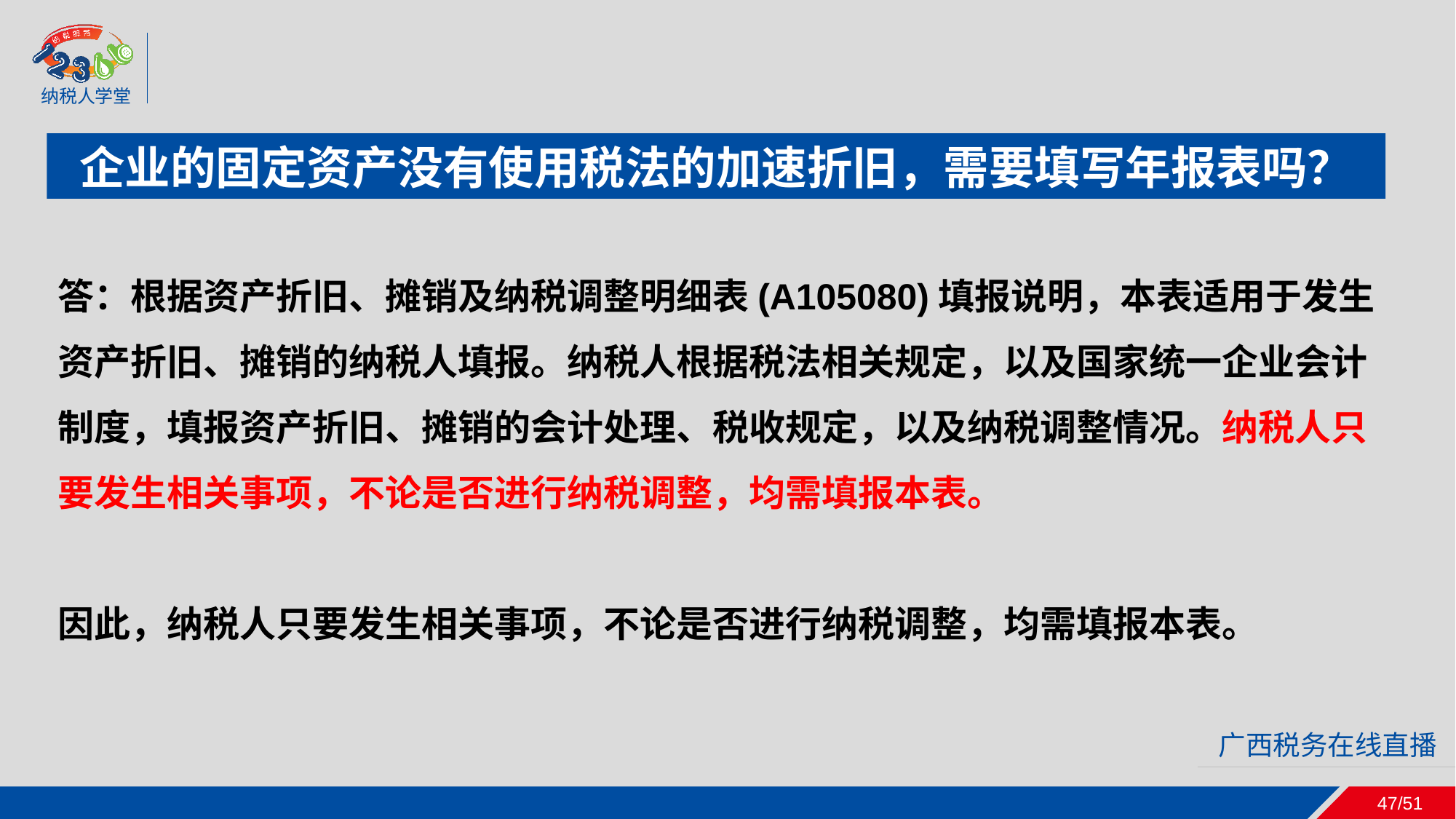

企业的固定资产没有使用税法的加速折旧，需要填写年报表吗？
答：根据资产折旧、摊销及纳税调整明细表(A105080)填报说明，本表适用于发生资产折旧、摊销的纳税人填报。纳税人根据税法相关规定，以及国家统一企业会计制度，填报资产折旧、摊销的会计处理、税收规定，以及纳税调整情况。纳税人只要发生相关事项，不论是否进行纳税调整，均需填报本表。

因此，纳税人只要发生相关事项，不论是否进行纳税调整，均需填报本表。